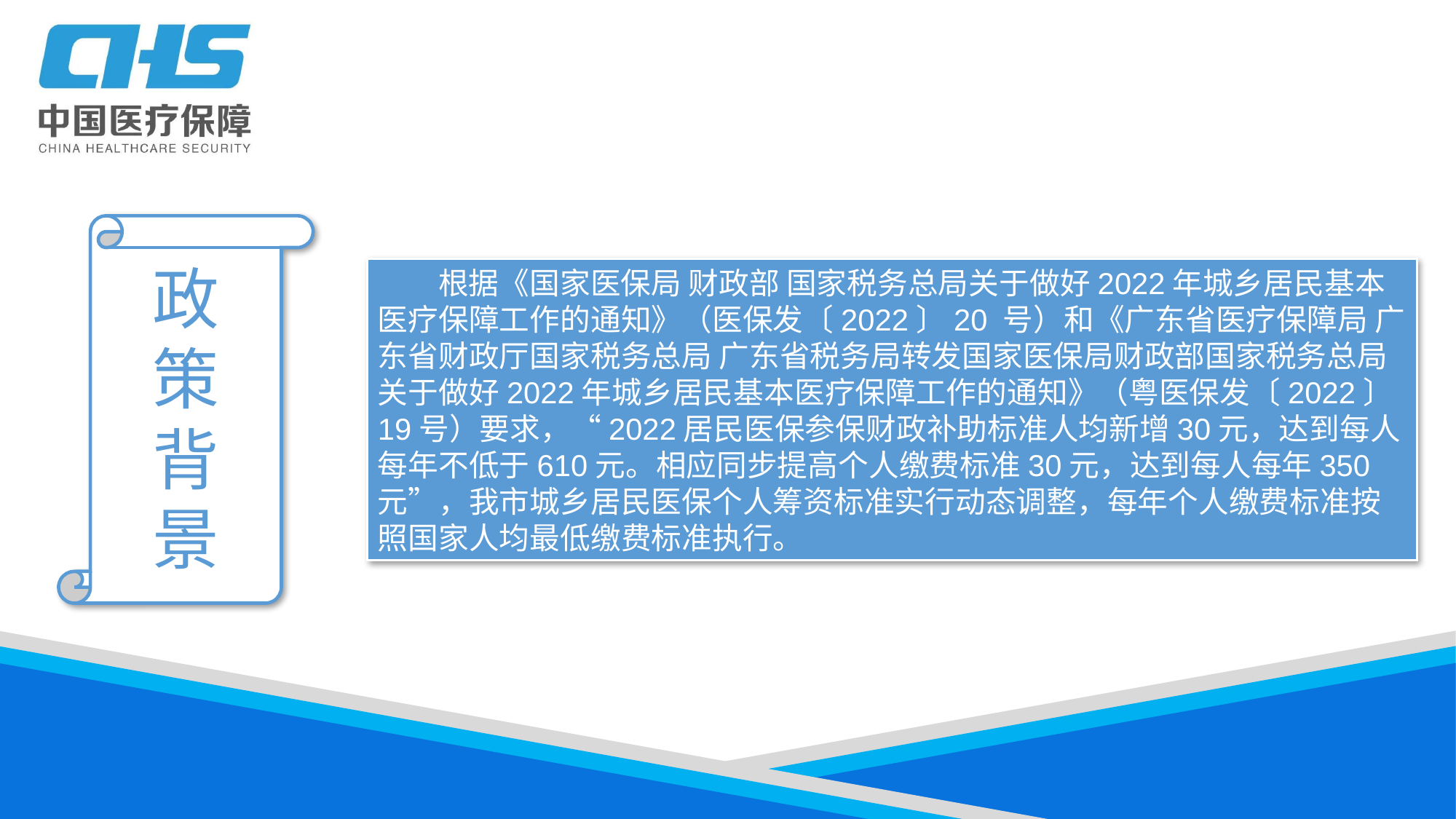

政
策
背
景
根据《国家医保局 财政部 国家税务总局关于做好2022年城乡居民基本医疗保障工作的通知》（医保发〔2022〕20 号）和《广东省医疗保障局 广东省财政厅国家税务总局 广东省税务局转发国家医保局财政部国家税务总局 关于做好2022年城乡居民基本医疗保障工作的通知》（粤医保发〔2022〕19号）要求，“2022居民医保参保财政补助标准人均新增30元，达到每人每年不低于610元。相应同步提高个人缴费标准30元，达到每人每年350元”，我市城乡居民医保个人筹资标准实行动态调整，每年个人缴费标准按照国家人均最低缴费标准执行。